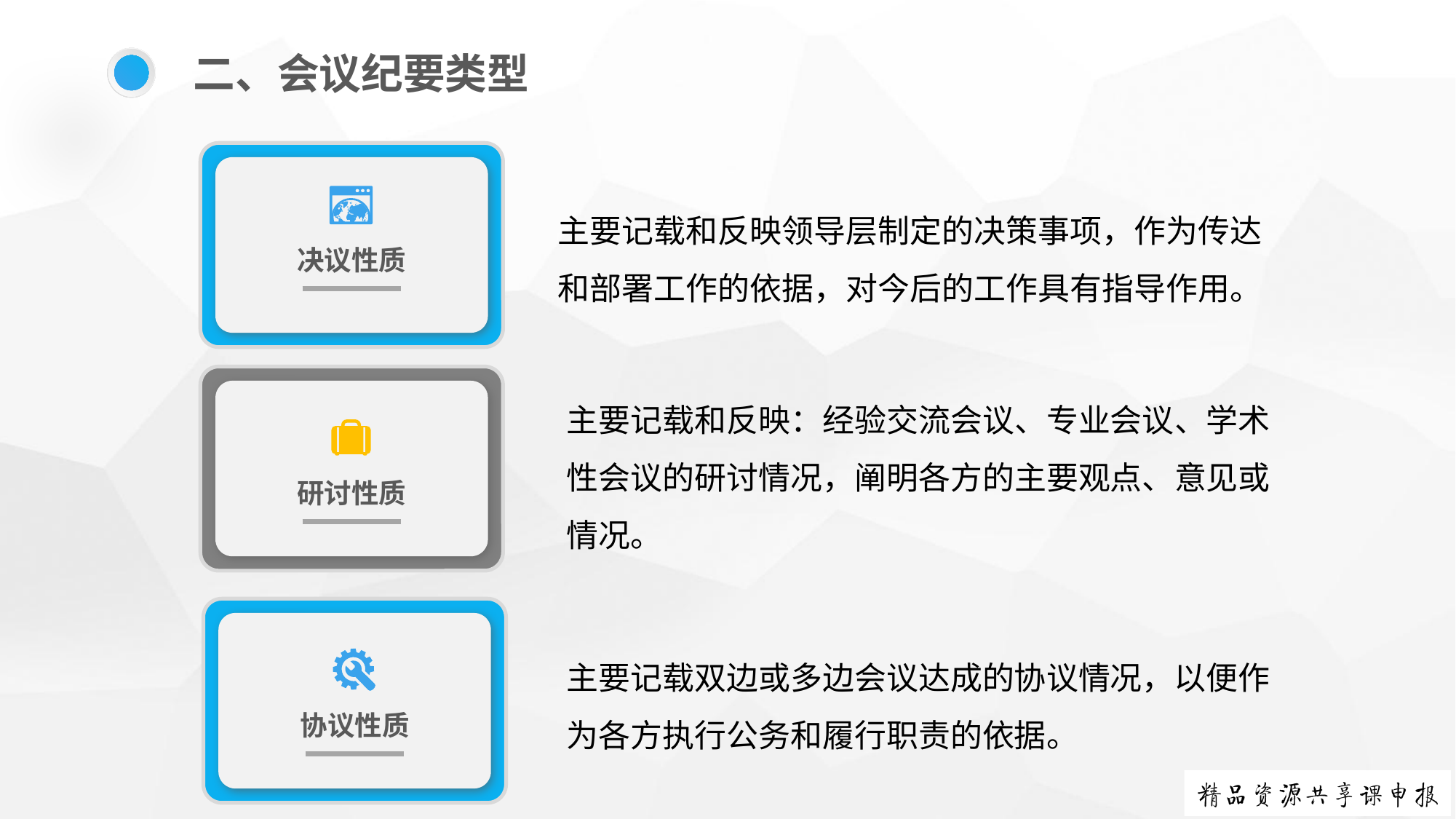

二、会议纪要类型

主要记载和反映领导层制定的决策事项，作为传达和部署工作的依据，对今后的工作具有指导作用。
决议性质

主要记载和反映：经验交流会议、专业会议、学术性会议的研讨情况，阐明各方的主要观点、意见或情况。

研讨性质

主要记载双边或多边会议达成的协议情况，以便作为各方执行公务和履行职责的依据。

协议性质